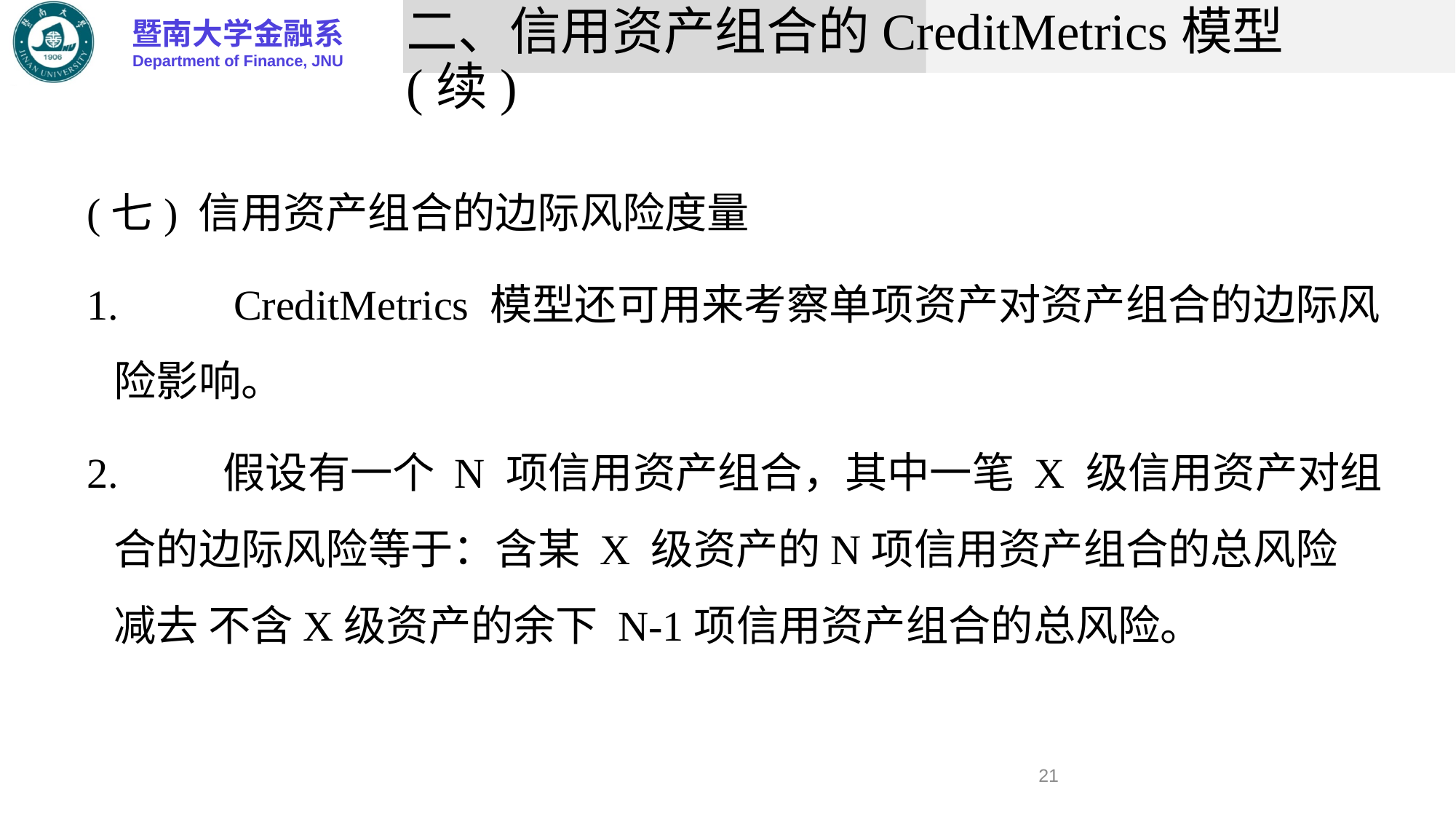

# 二、信用资产组合的CreditMetrics模型(续)
(七) 信用资产组合的边际风险度量
1.	 CreditMetrics 模型还可用来考察单项资产对资产组合的边际风险影响。
2.	假设有一个 N 项信用资产组合，其中一笔 X 级信用资产对组合的边际风险等于：含某 X 级资产的N项信用资产组合的总风险 减去 不含X级资产的余下 N-1项信用资产组合的总风险。

21